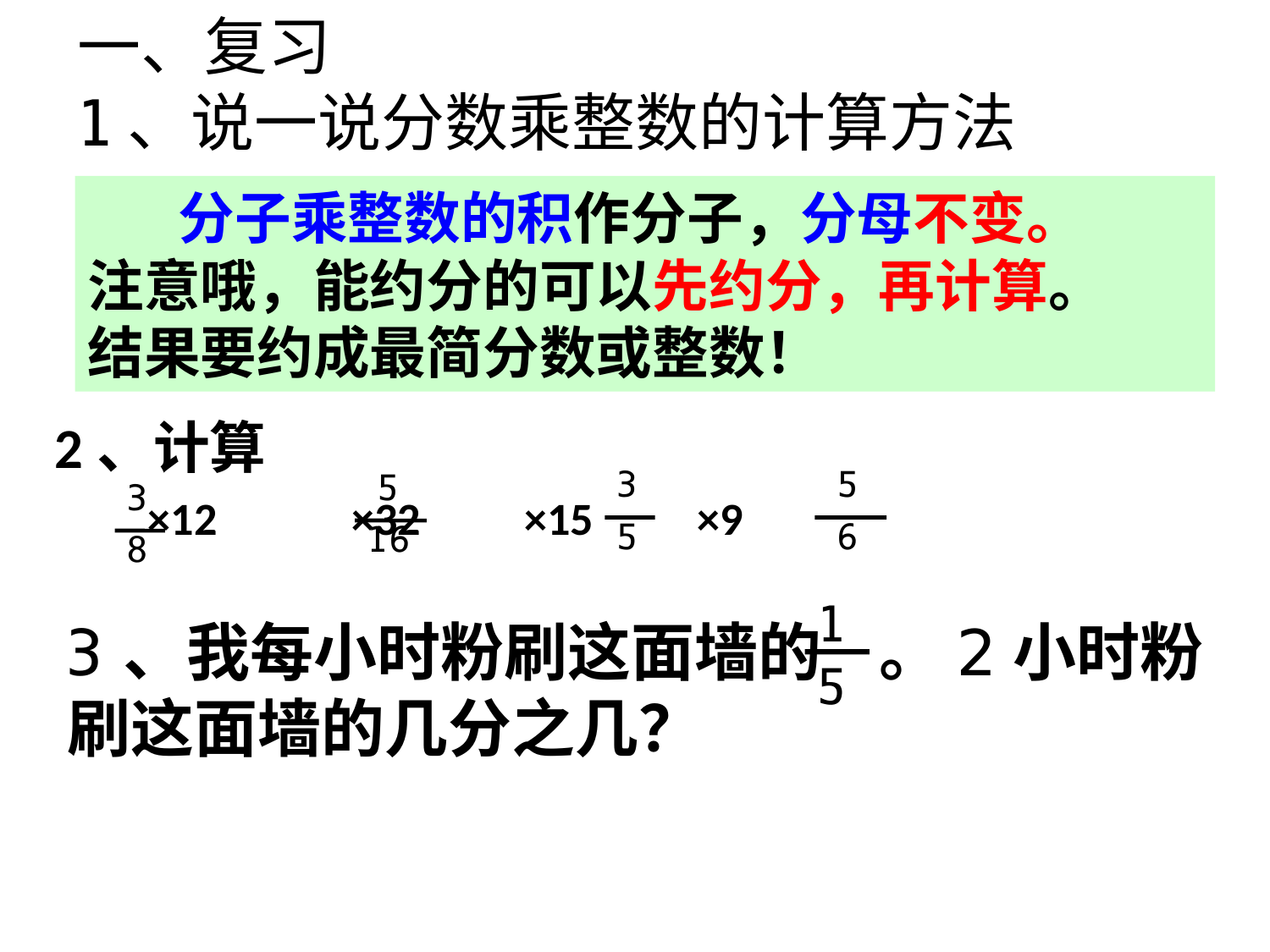

一、复习
1、说一说分数乘整数的计算方法
      分子乘整数的积作分子，分母不变。          注意哦，能约分的可以先约分，再计算。        结果要约成最简分数或整数！
2、计算
         ×12             ×32          ×15          ×9
3
5

 5
 6

 5
16

3
8

1
5

3、我每小时粉刷这面墙的    。2小时粉刷这面墙的几分之几？